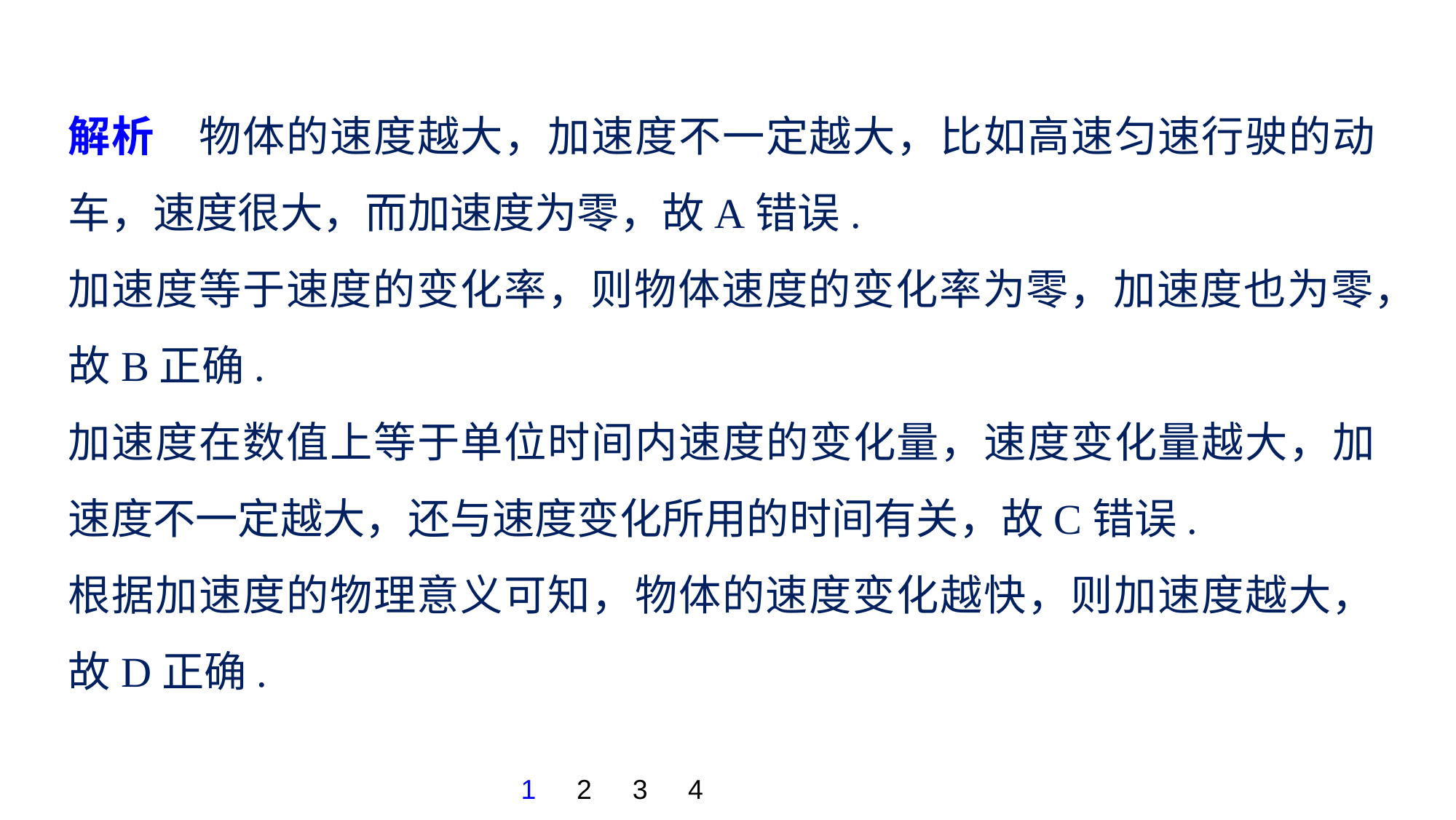

解析　物体的速度越大，加速度不一定越大，比如高速匀速行驶的动车，速度很大，而加速度为零，故A错误.
加速度等于速度的变化率，则物体速度的变化率为零，加速度也为零，故B正确.
加速度在数值上等于单位时间内速度的变化量，速度变化量越大，加速度不一定越大，还与速度变化所用的时间有关，故C错误.
根据加速度的物理意义可知，物体的速度变化越快，则加速度越大，故D正确.
1
2
3
4